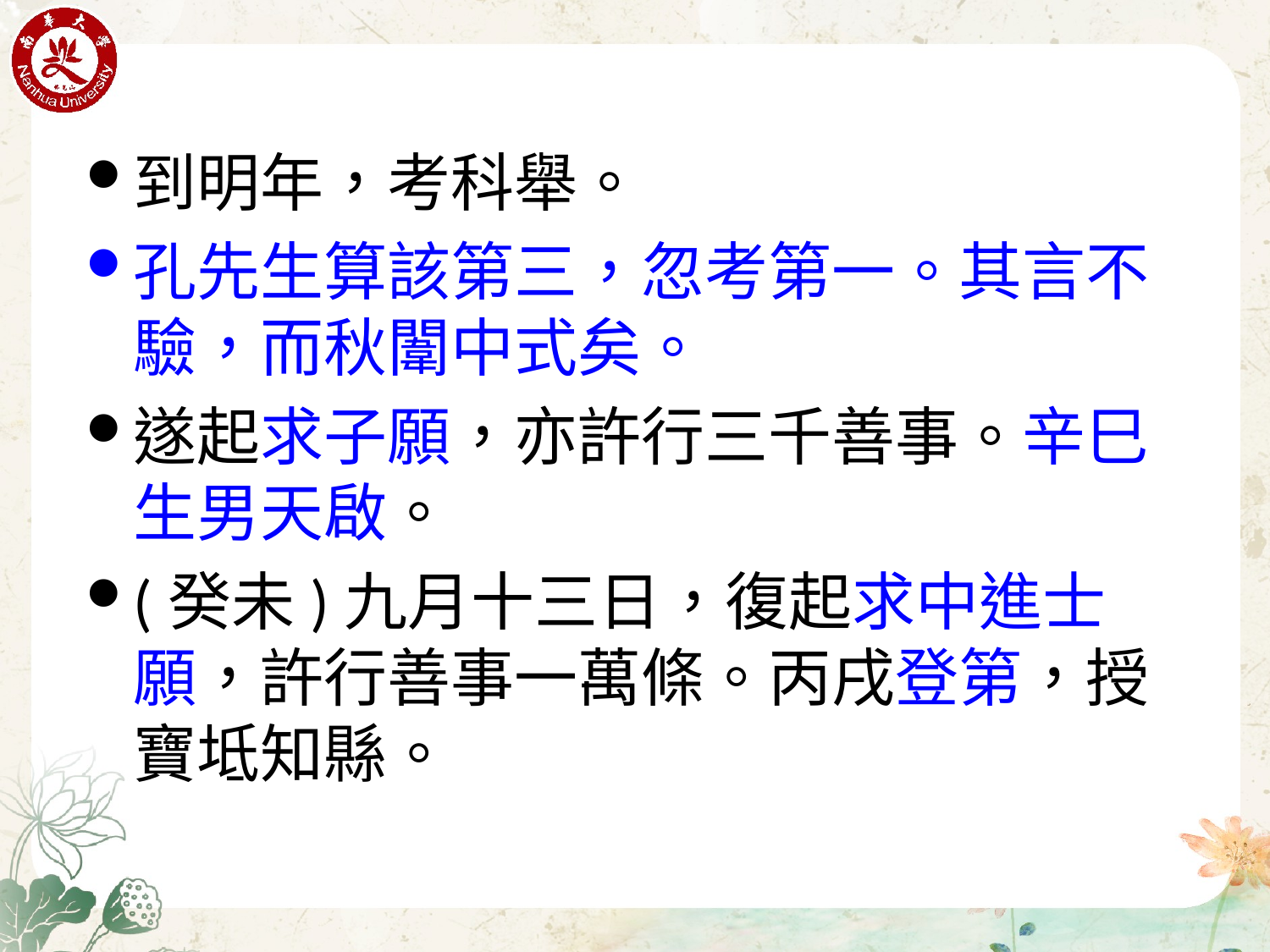

到明年，考科舉。
孔先生算該第三，忽考第一。其言不驗，而秋闈中式矣。
遂起求子願，亦許行三千善事。辛巳生男天啟。
(癸未)九月十三日，復起求中進士願，許行善事一萬條。丙戌登第，授寶坻知縣。